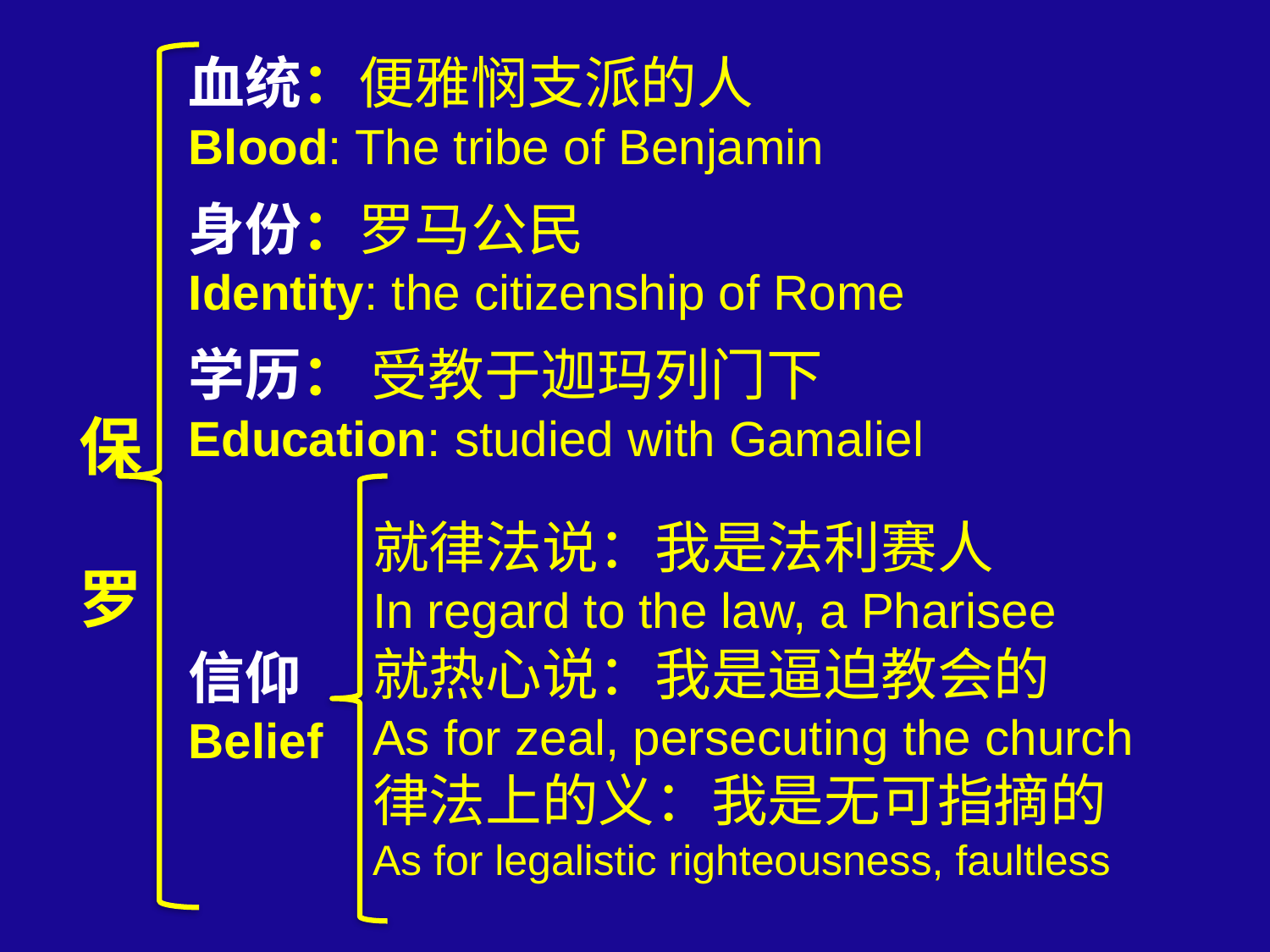

# 血统：便雅悯支派的人 Blood: The tribe of Benjamin 身份：罗马公民 Identity: the citizenship of Rome 学历： 受教于迦玛列门下 Education: studied with Gamaliel 信仰 Belief
保

罗

就律法说：我是法利赛人
In regard to the law, a Pharisee
就热心说：我是逼迫教会的
As for zeal, persecuting the church
律法上的义：我是无可指摘的
As for legalistic righteousness, faultless